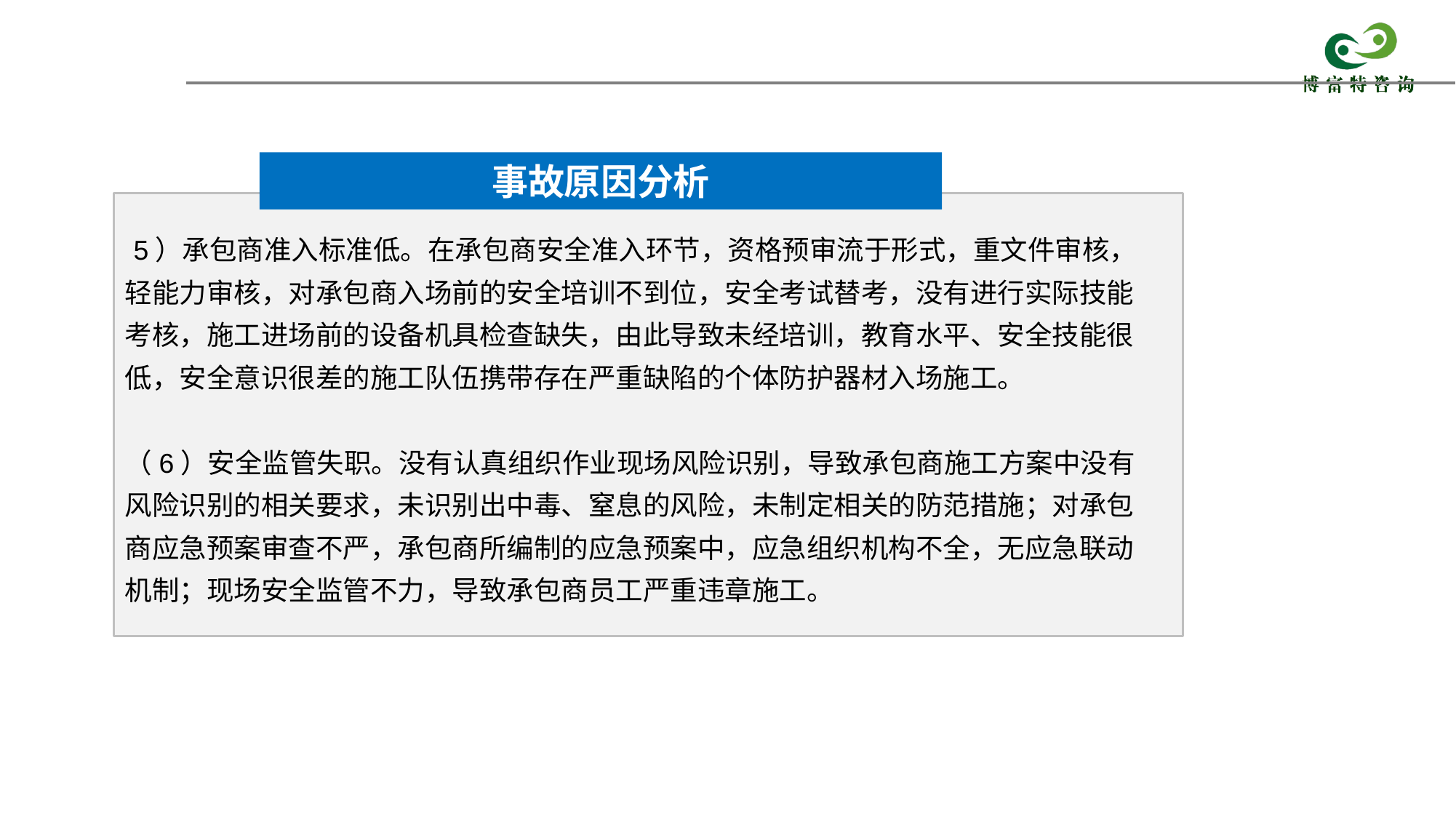

事故原因分析

 5）承包商准入标准低。在承包商安全准入环节，资格预审流于形式，重文件审核，轻能力审核，对承包商入场前的安全培训不到位，安全考试替考，没有进行实际技能考核，施工进场前的设备机具检查缺失，由此导致未经培训，教育水平、安全技能很低，安全意识很差的施工队伍携带存在严重缺陷的个体防护器材入场施工。

（6）安全监管失职。没有认真组织作业现场风险识别，导致承包商施工方案中没有风险识别的相关要求，未识别出中毒、窒息的风险，未制定相关的防范措施；对承包商应急预案审查不严，承包商所编制的应急预案中，应急组织机构不全，无应急联动机制；现场安全监管不力，导致承包商员工严重违章施工。